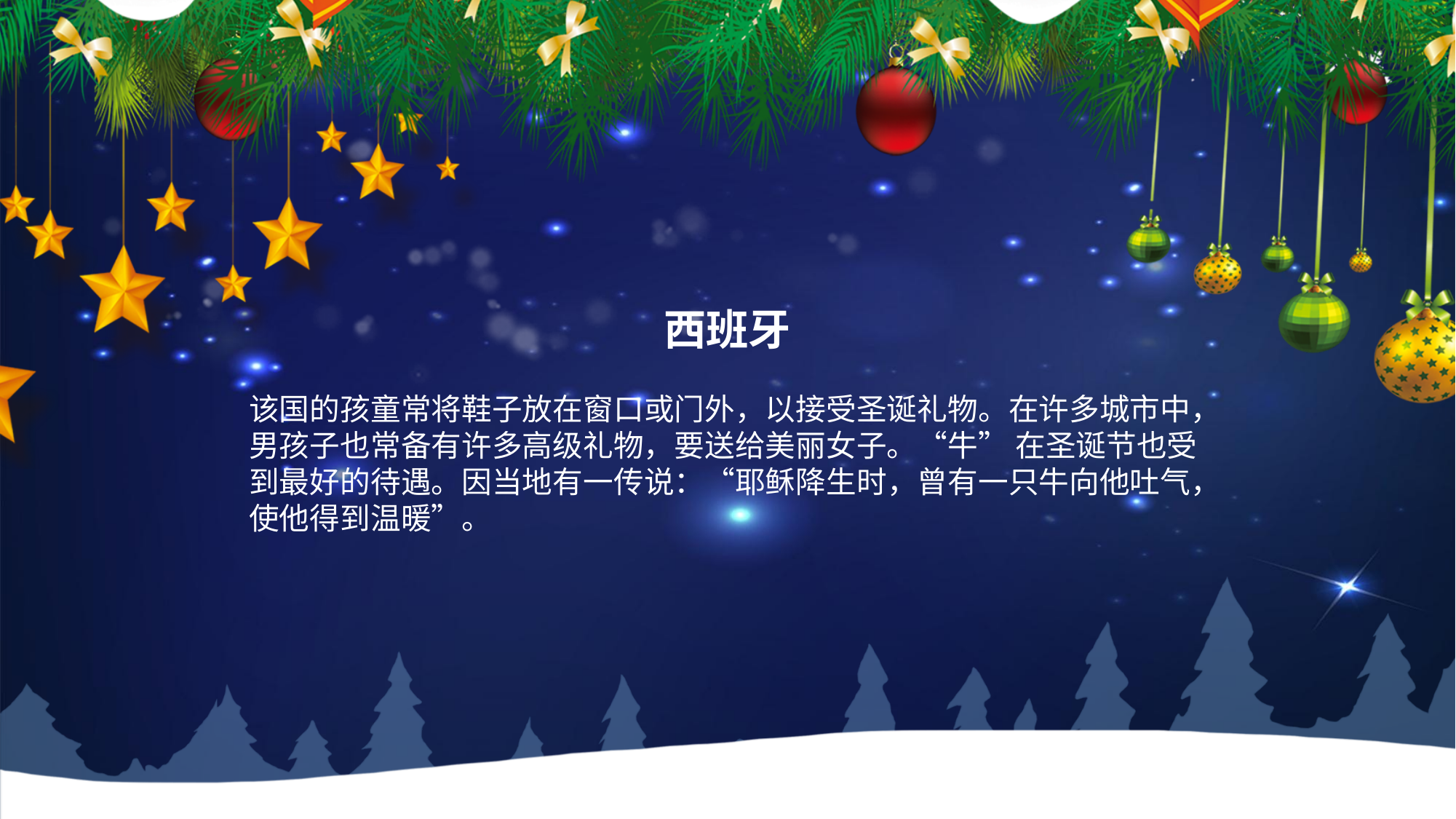

西班牙
该国的孩童常将鞋子放在窗口或门外，以接受圣诞礼物。在许多城市中，男孩子也常备有许多高级礼物，要送给美丽女子。“牛” 在圣诞节也受到最好的待遇。因当地有一传说：“耶稣降生时，曾有一只牛向他吐气，使他得到温暖”。